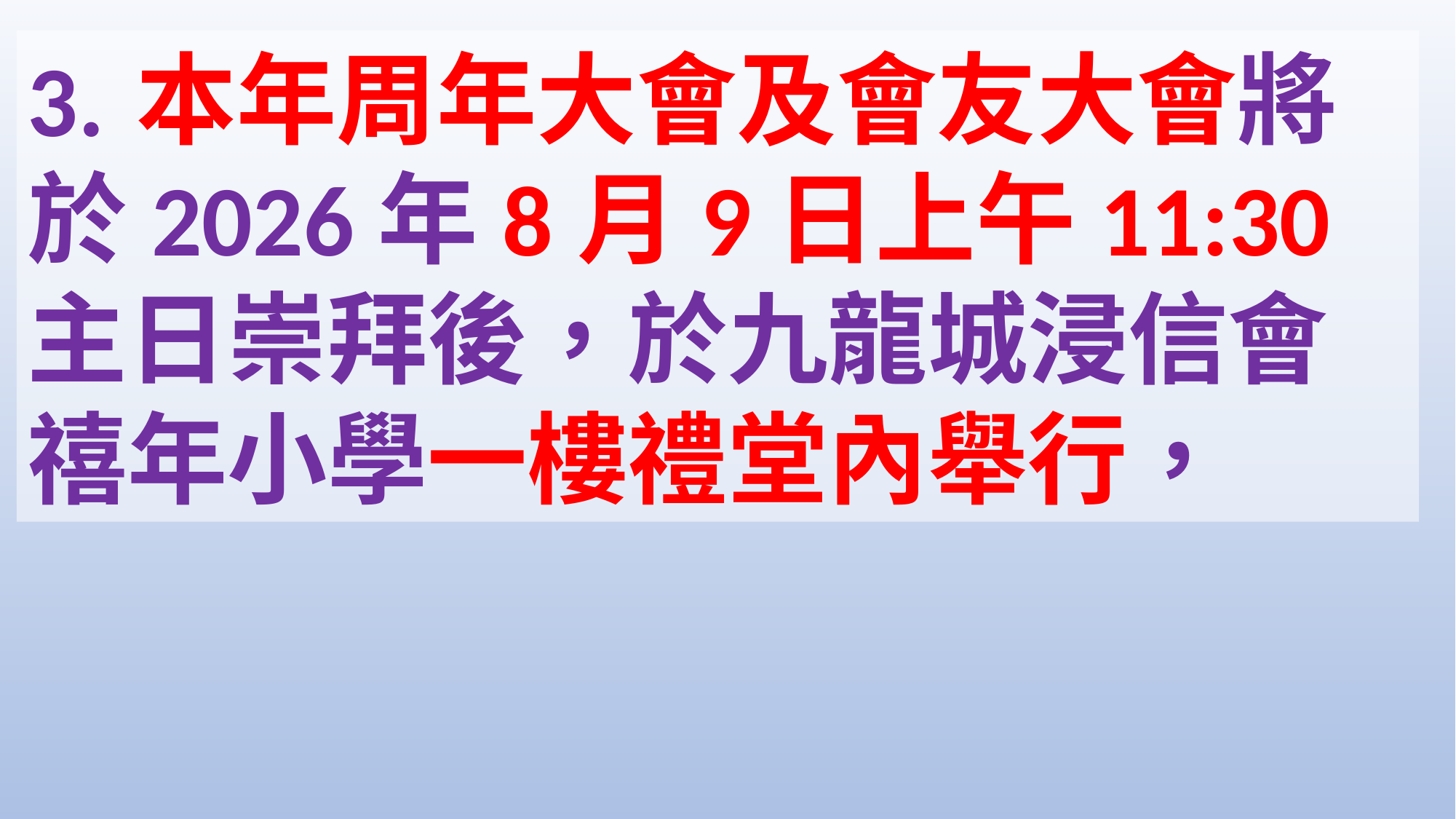

3.	本年周年大會及會友大會將於2026年8月9日上午11:30主日崇拜後，於九龍城浸信會禧年小學一樓禮堂內舉行，